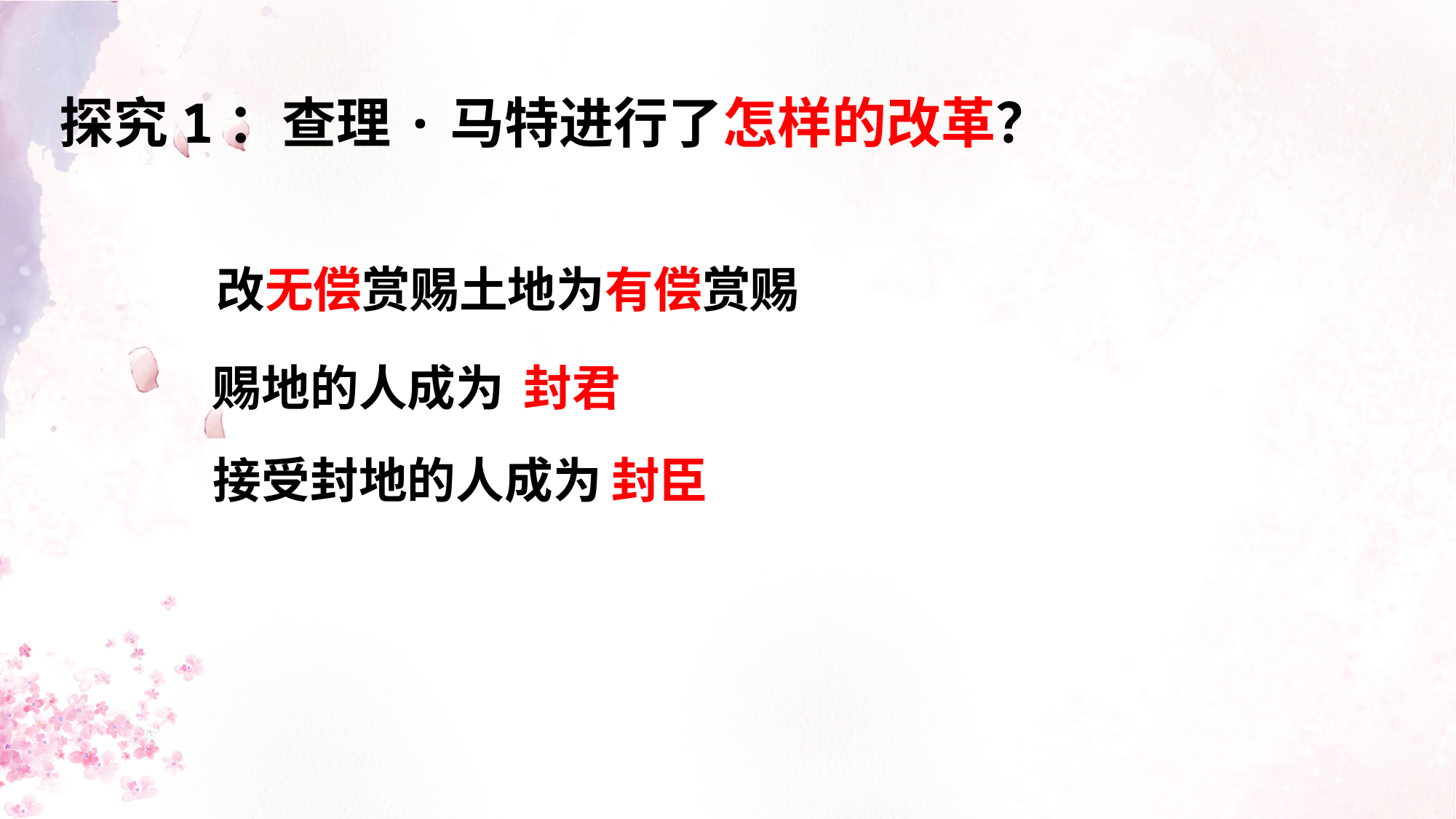

探究1：查理·马特进行了怎样的改革？
改无偿赏赐土地为有偿赏赐
赐地的人成为
封君
封臣
接受封地的人成为